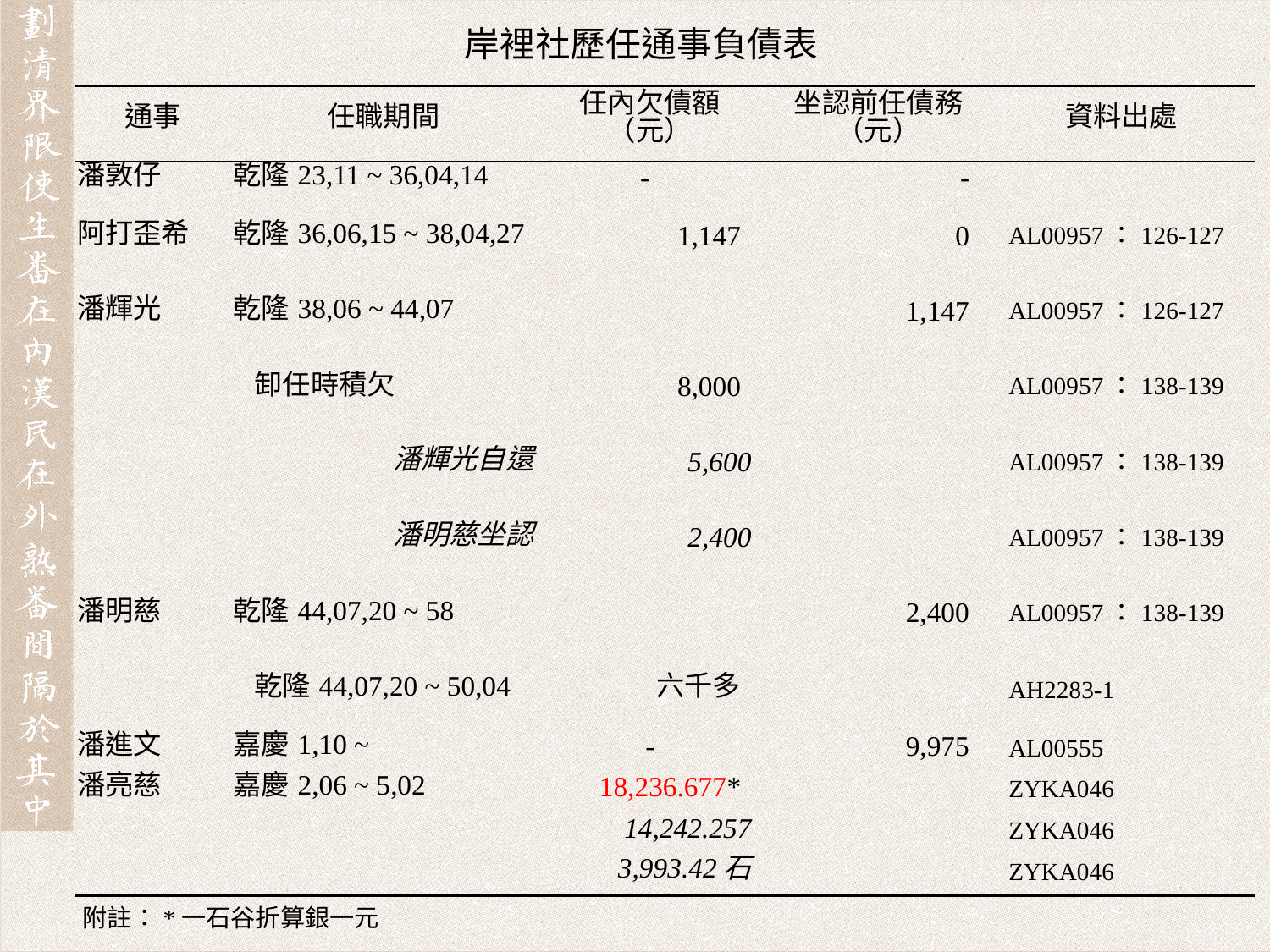

岸裡社歷任通事負債表
| 通事 | 任職期間 | 任內欠債額（元） | 坐認前任債務（元） | 資料出處 |
| --- | --- | --- | --- | --- |
| 潘敦仔 | 乾隆23,11 ~ 36,04,14 | - | - |  |
| 阿打歪希 | 乾隆36,06,15 ~ 38,04,27 | 1,147 | 0 | AL00957：126-127 |
| 潘輝光 | 乾隆38,06 ~ 44,07 |  | 1,147 | AL00957：126-127 |
|  | 卸任時積欠 | 8,000 |  | AL00957：138-139 |
|  | 潘輝光自還 | 5,600 |  | AL00957：138-139 |
|  | 潘明慈坐認 | 2,400 |  | AL00957：138-139 |
| 潘明慈 | 乾隆44,07,20 ~ 58 |  | 2,400 | AL00957：138-139 |
|  | 乾隆44,07,20 ~ 50,04 | 六千多 |  | AH2283-1 |
| 潘進文 | 嘉慶1,10 ~ | - | 9,975 | AL00555 |
| 潘亮慈 | 嘉慶2,06 ~ 5,02 | 18,236.677\* |  | ZYKA046 |
|  |  | 14,242.257 |  | ZYKA046 |
|  |  | 3,993.42石 |  | ZYKA046 |
附註：*一石谷折算銀一元